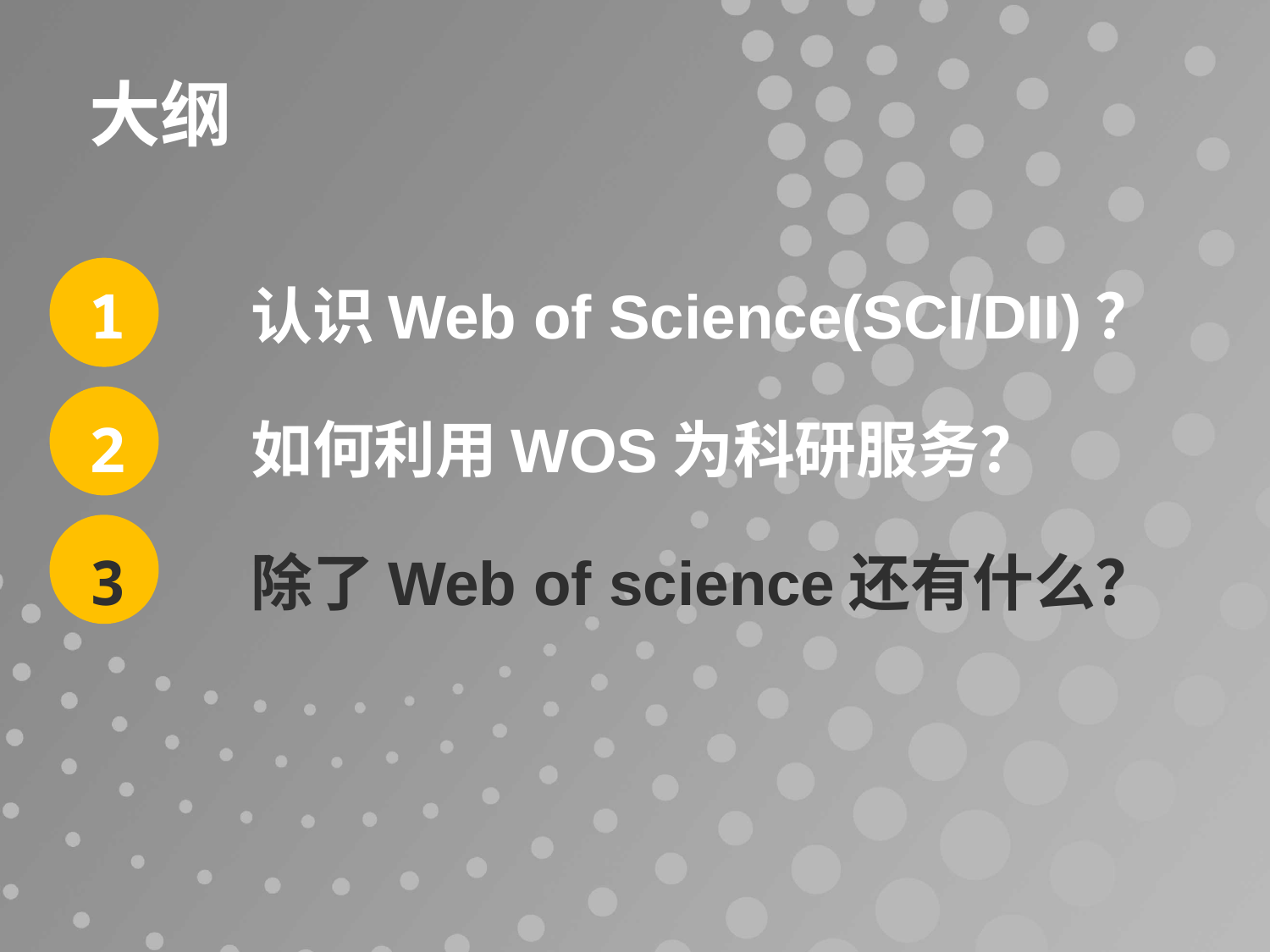

# 大纲 1   认识Web of Science(SCI/DII)？ 2   如何利用WOS为科研服务？ 3   除了Web of science还有什么？